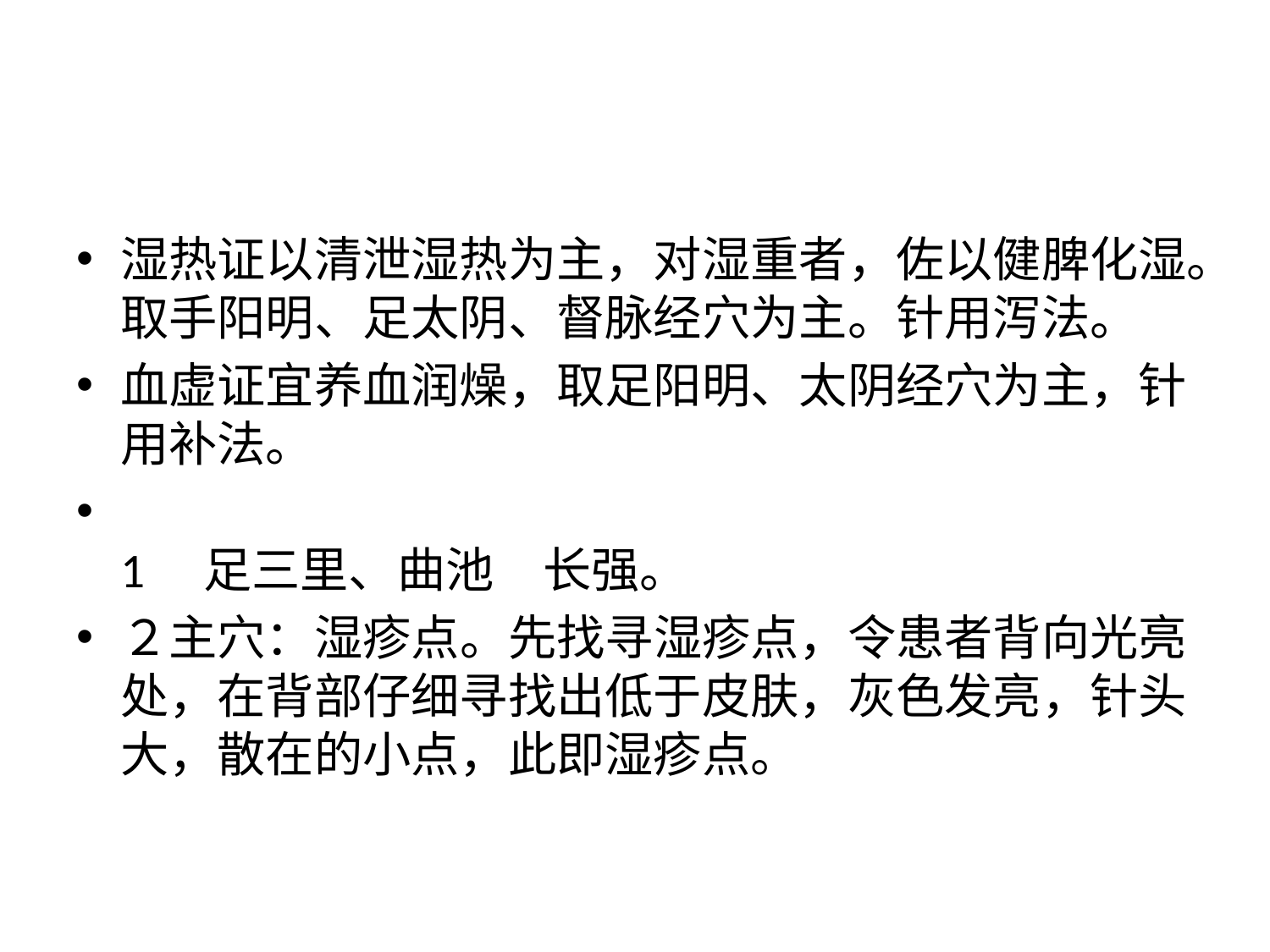

#
湿热证以清泄湿热为主，对湿重者，佐以健脾化湿。取手阳明、足太阴、督脉经穴为主。针用泻法。
血虚证宜养血润燥，取足阳明、太阴经穴为主，针用补法。
1　足三里、曲池　长强。
２主穴：湿疹点。先找寻湿疹点，令患者背向光亮处，在背部仔细寻找出低于皮肤，灰色发亮，针头大，散在的小点，此即湿疹点。